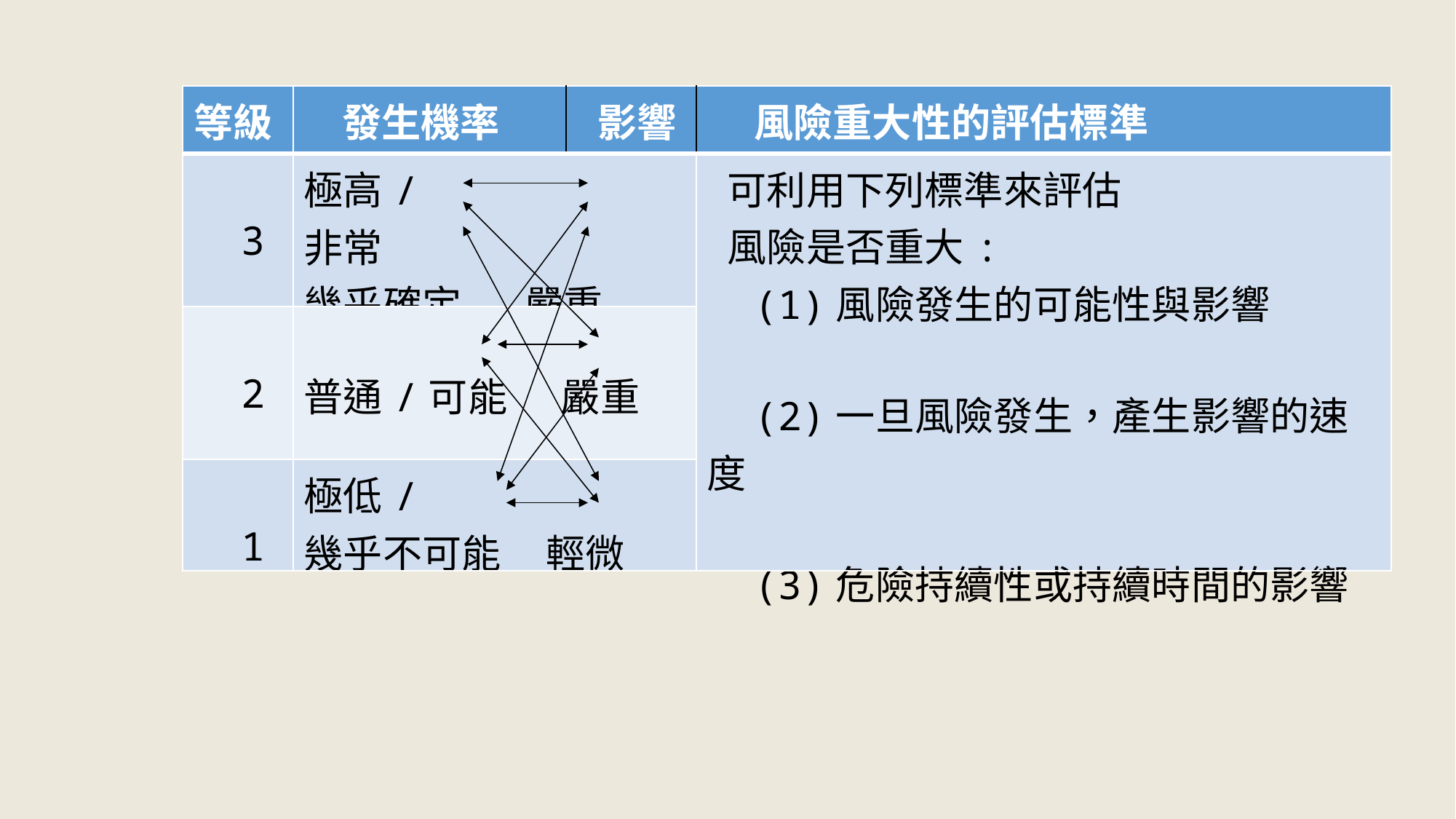

| 等級 | 發生機率 | 影響 | 風險重大性的評估標準 |
| --- | --- | --- | --- |
| 3 | 極高/ 非常 幾乎確定 嚴重 |  | 可利用下列標準來評估 風險是否重大: (1)風險發生的可能性與影響 (2)一旦風險發生，產生影響的速度 (3)危險持續性或持續時間的影響 |
| 2 | 普通/可能 嚴重 |  |  |
| 1 | 極低/ 幾乎不可能 輕微 |  |  |